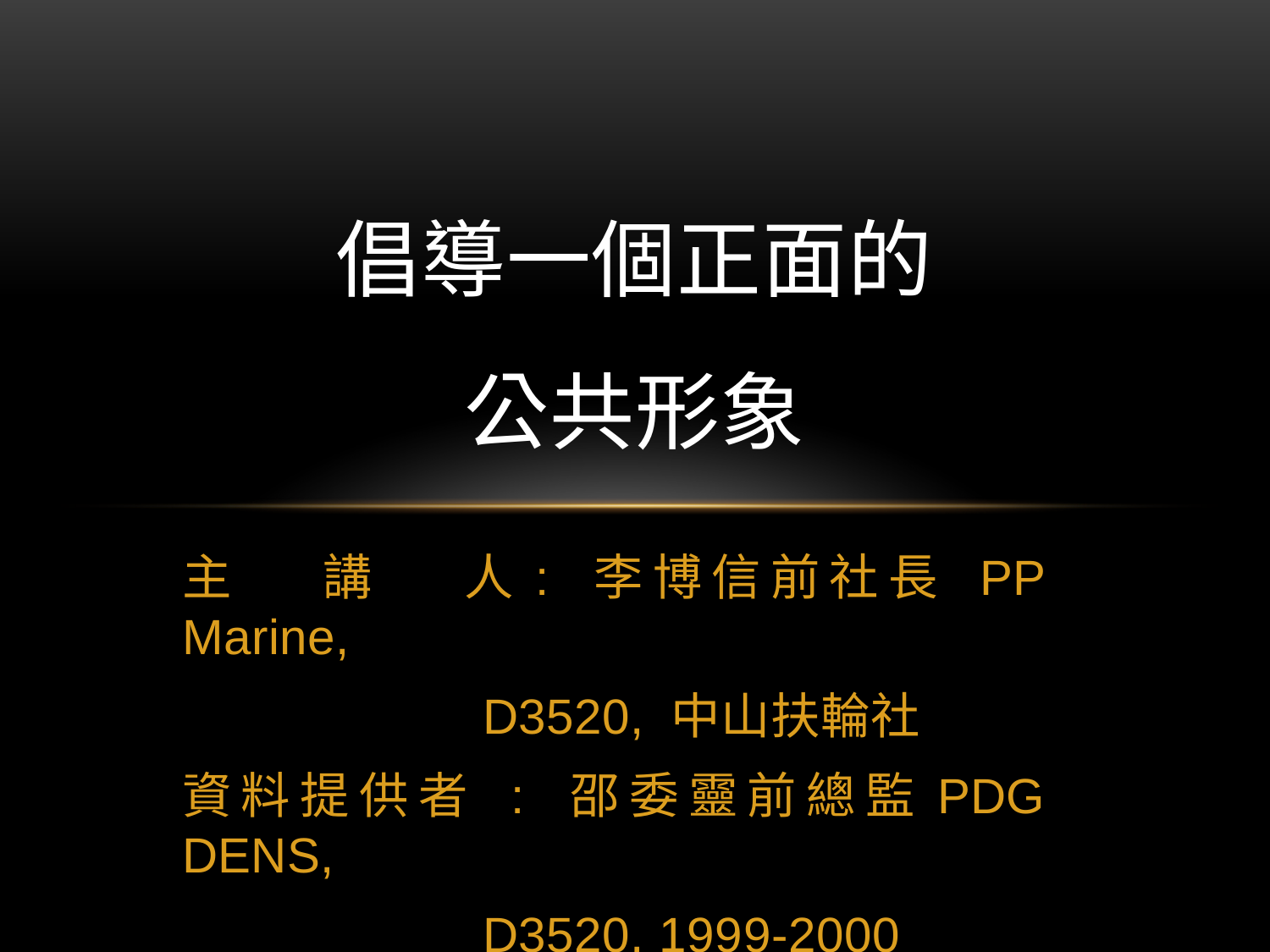

# 倡導一個正面的 公共形象
主    講    人: 李博信前社長 PP Marine,
                     D3520, 中山扶輪社
資料提供者 : 邵委靈前總監PDG DENS,
                     D3520, 1999-2000